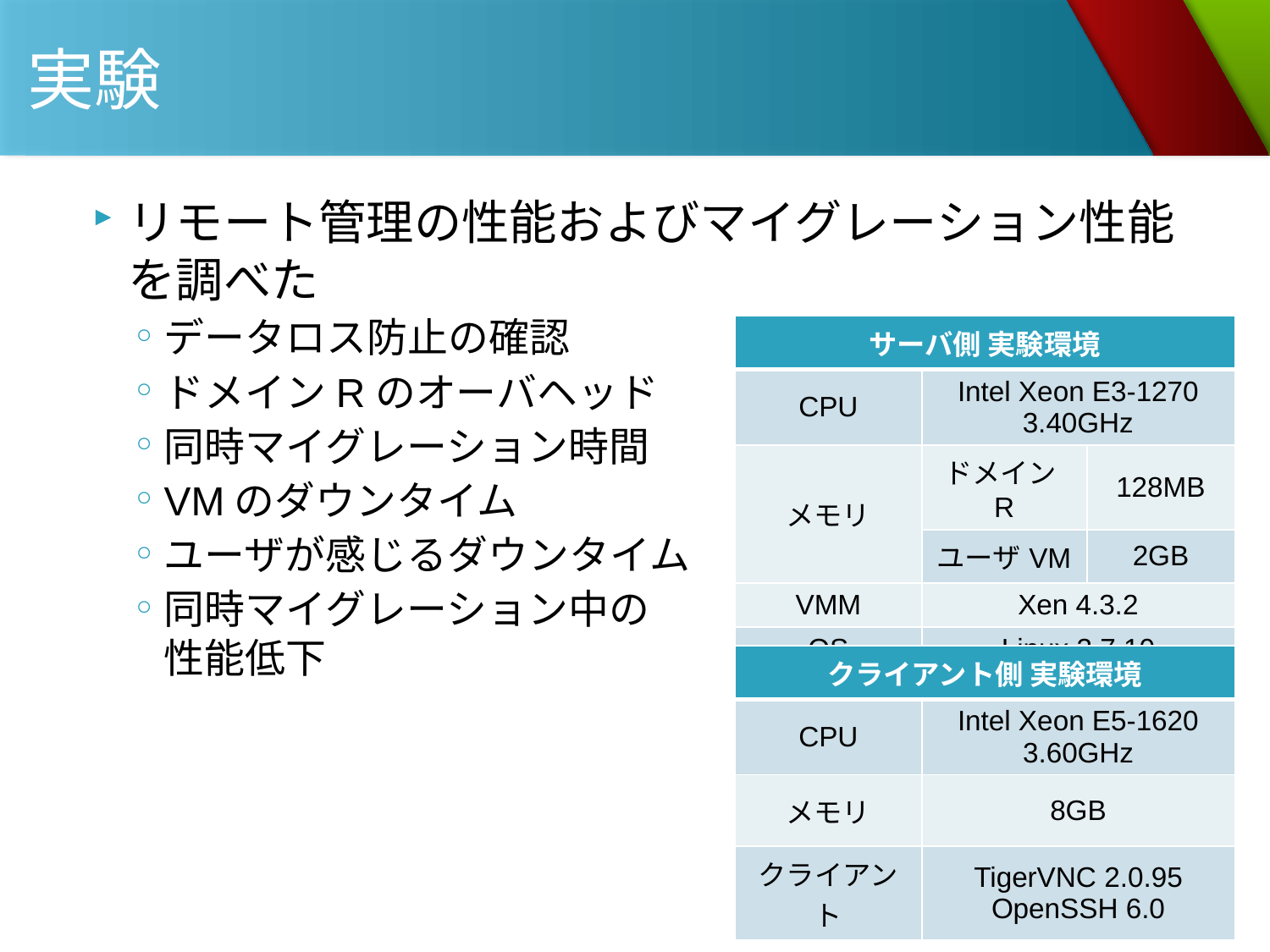

# 実験
リモート管理の性能およびマイグレーション性能を調べた
データロス防止の確認
ドメインRのオーバヘッド
同時マイグレーション時間
VMのダウンタイム
ユーザが感じるダウンタイム
同時マイグレーション中の
性能低下
| サーバ側 実験環境 |  |  |
| --- | --- | --- |
| CPU | Intel Xeon E3-1270 3.40GHz |  |
| メモリ | ドメインR | 128MB |
|  | ユーザVM | 2GB |
| VMM | Xen 4.3.2 |  |
| OS | Linux 3.7.10 |  |
| クライアント側 実験環境 |  |
| --- | --- |
| CPU | Intel Xeon E5-1620 3.60GHz |
| メモリ | 8GB |
| クライアント | TigerVNC 2.0.95 OpenSSH 6.0 |